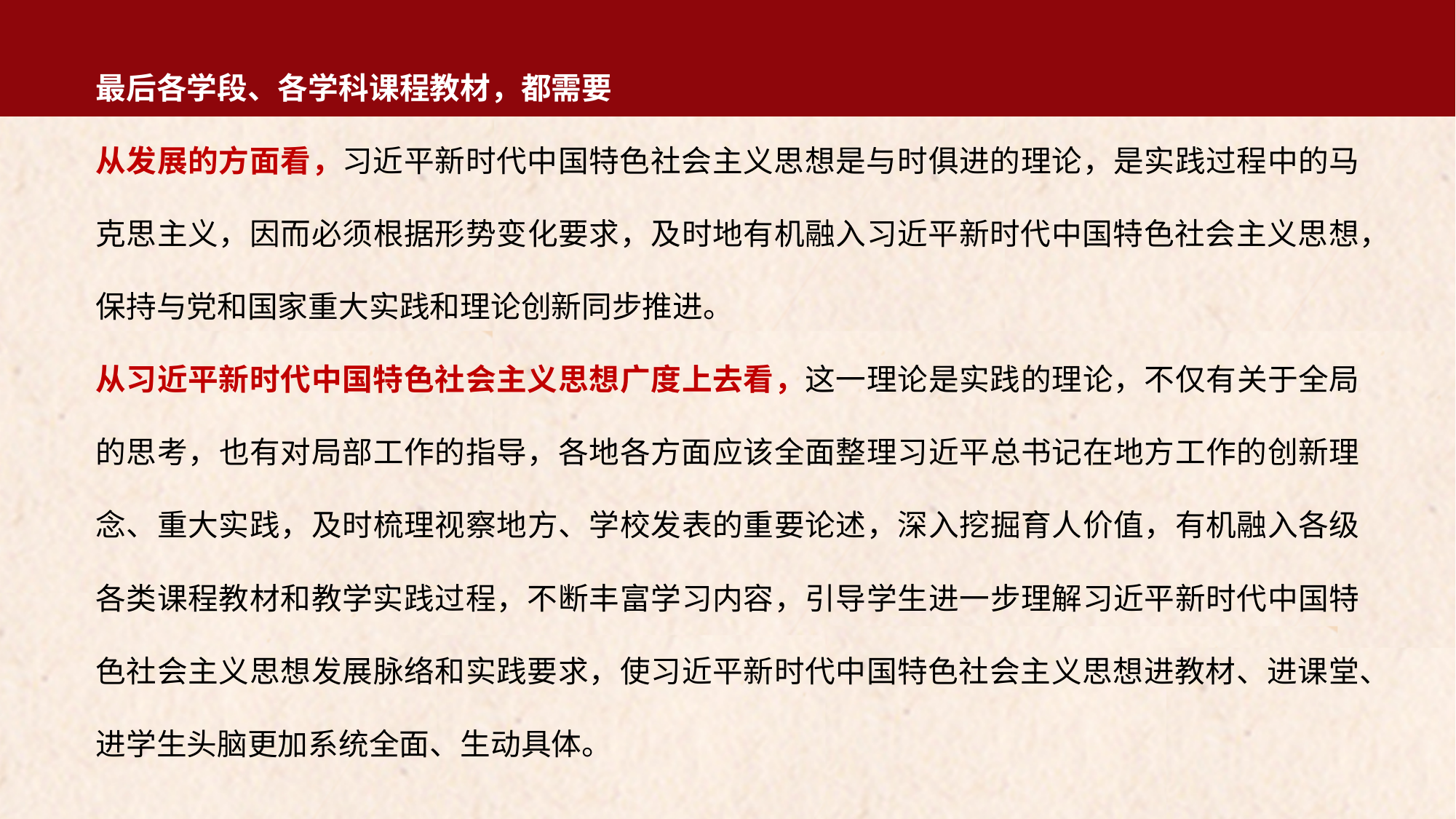

最后各学段、各学科课程教材，都需要
从发展的方面看，习近平新时代中国特色社会主义思想是与时俱进的理论，是实践过程中的马克思主义，因而必须根据形势变化要求，及时地有机融入习近平新时代中国特色社会主义思想，保持与党和国家重大实践和理论创新同步推进。
从习近平新时代中国特色社会主义思想广度上去看，这一理论是实践的理论，不仅有关于全局的思考，也有对局部工作的指导，各地各方面应该全面整理习近平总书记在地方工作的创新理念、重大实践，及时梳理视察地方、学校发表的重要论述，深入挖掘育人价值，有机融入各级各类课程教材和教学实践过程，不断丰富学习内容，引导学生进一步理解习近平新时代中国特色社会主义思想发展脉络和实践要求，使习近平新时代中国特色社会主义思想进教材、进课堂、进学生头脑更加系统全面、生动具体。